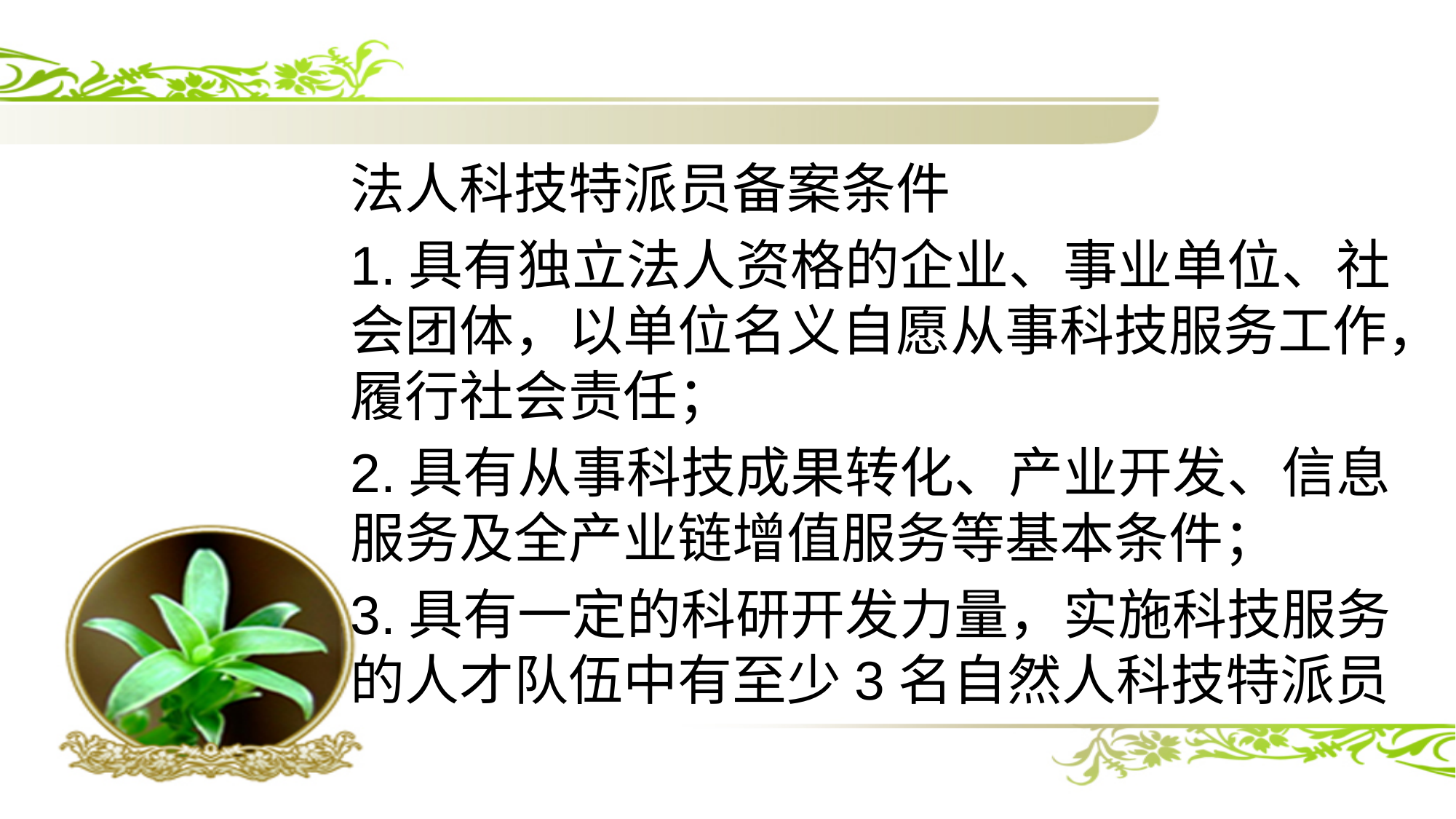

法人科技特派员备案条件
1.具有独立法人资格的企业、事业单位、社会团体，以单位名义自愿从事科技服务工作，履行社会责任；
2.具有从事科技成果转化、产业开发、信息服务及全产业链增值服务等基本条件；
3.具有一定的科研开发力量，实施科技服务的人才队伍中有至少3名自然人科技特派员